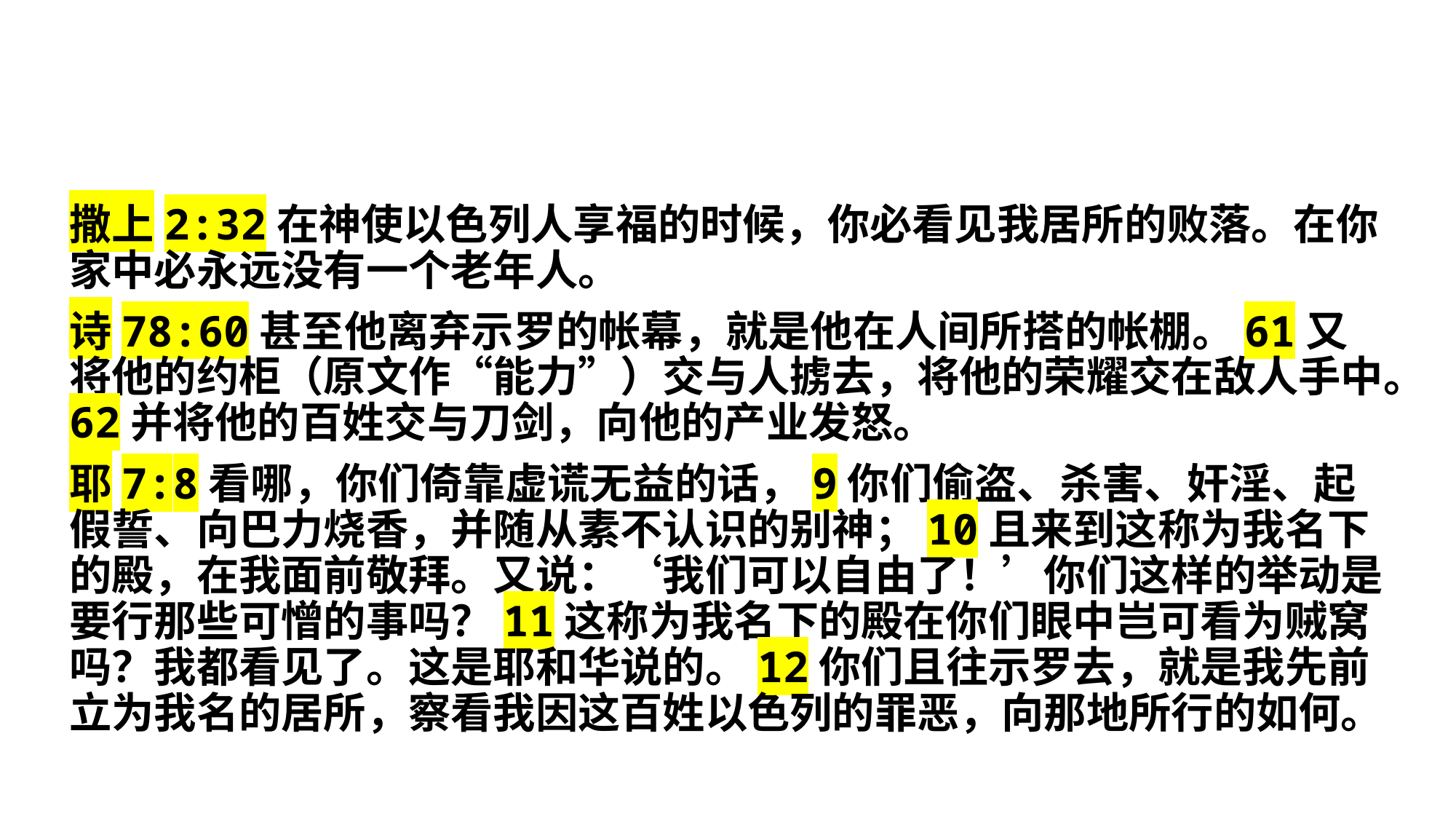

撒上2:32在神使以色列人享福的时候，你必看见我居所的败落。在你家中必永远没有一个老年人。
诗78:60甚至他离弃示罗的帐幕，就是他在人间所搭的帐棚。61又将他的约柜（原文作“能力”）交与人掳去，将他的荣耀交在敌人手中。62并将他的百姓交与刀剑，向他的产业发怒。
耶7:8看哪，你们倚靠虚谎无益的话，9你们偷盗、杀害、奸淫、起假誓、向巴力烧香，并随从素不认识的别神；10且来到这称为我名下的殿，在我面前敬拜。又说：‘我们可以自由了！’你们这样的举动是要行那些可憎的事吗？11这称为我名下的殿在你们眼中岂可看为贼窝吗？我都看见了。这是耶和华说的。12你们且往示罗去，就是我先前立为我名的居所，察看我因这百姓以色列的罪恶，向那地所行的如何。